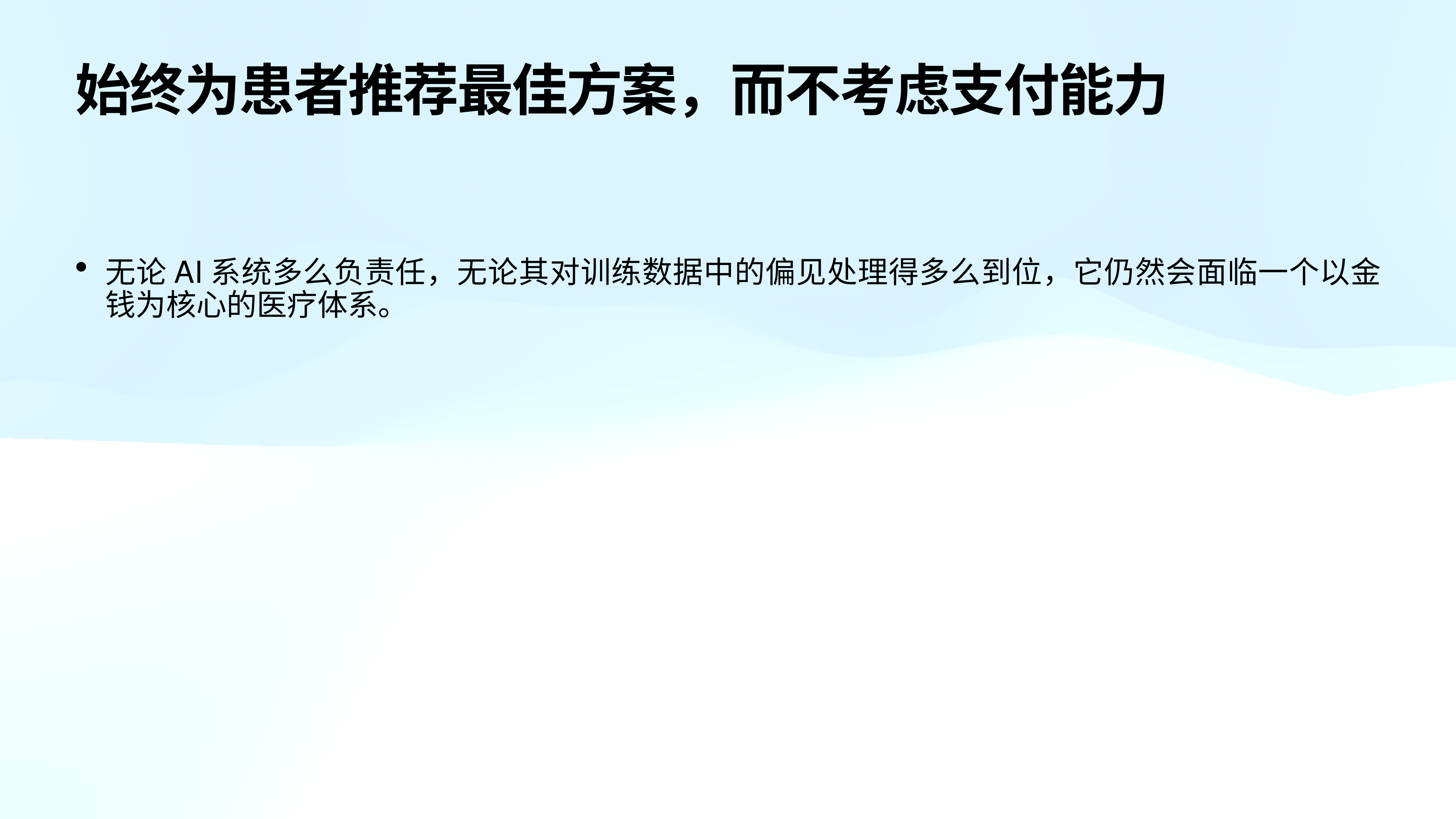

# 始终为患者推荐最佳方案，而不考虑支付能力

无论AI系统多么负责任，无论其对训练数据中的偏见处理得多么到位，它仍然会面临一个以金钱为核心的医疗体系。